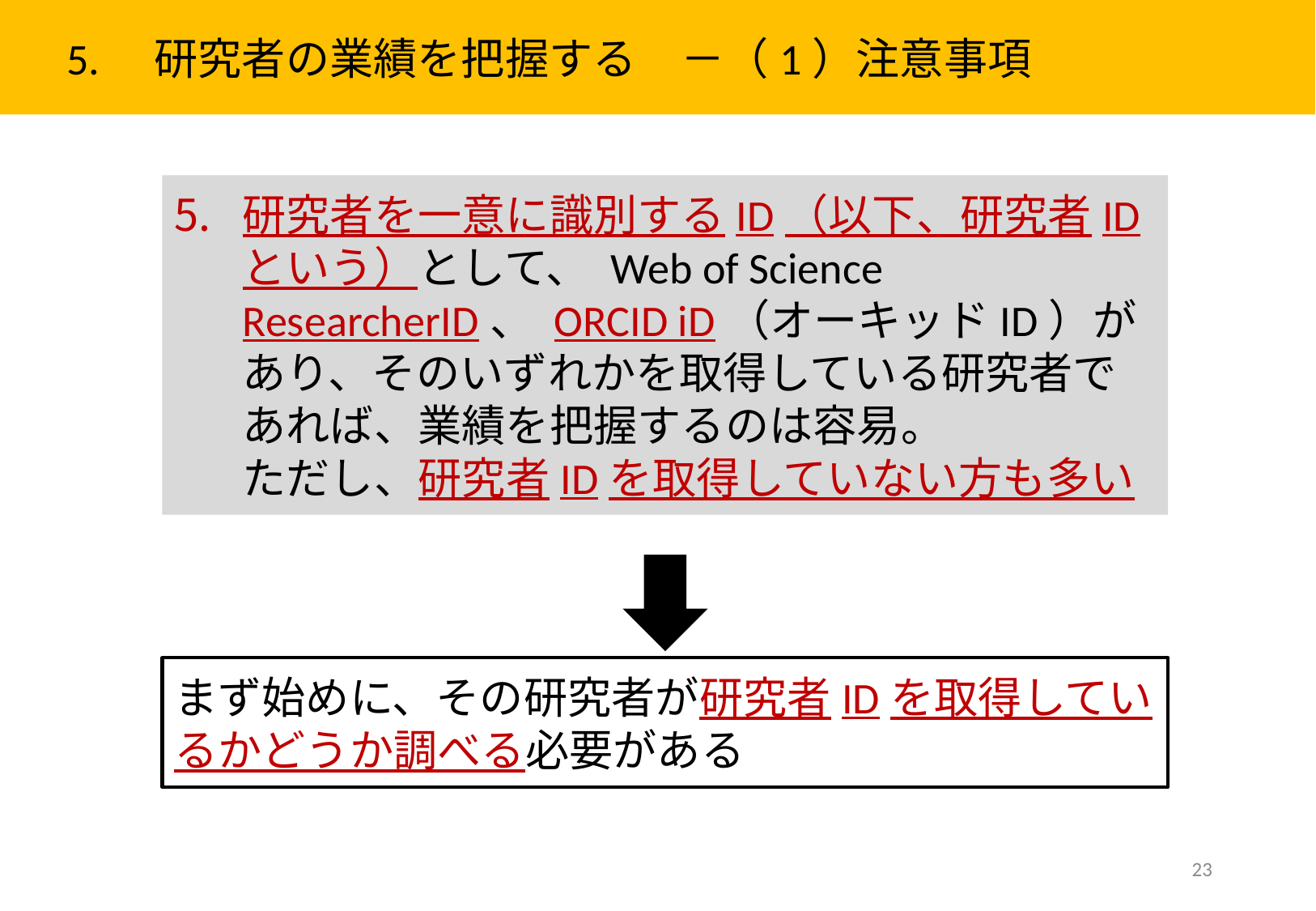

5.　研究者の業績を把握する　－（1）注意事項
研究者を一意に識別するID（以下、研究者IDという）として、 Web of Science ResearcherID、 ORCID iD（オーキッドID）があり、そのいずれかを取得している研究者であれば、業績を把握するのは容易。
ただし、研究者IDを取得していない方も多い

まず始めに、その研究者が研究者IDを取得しているかどうか調べる必要がある
23